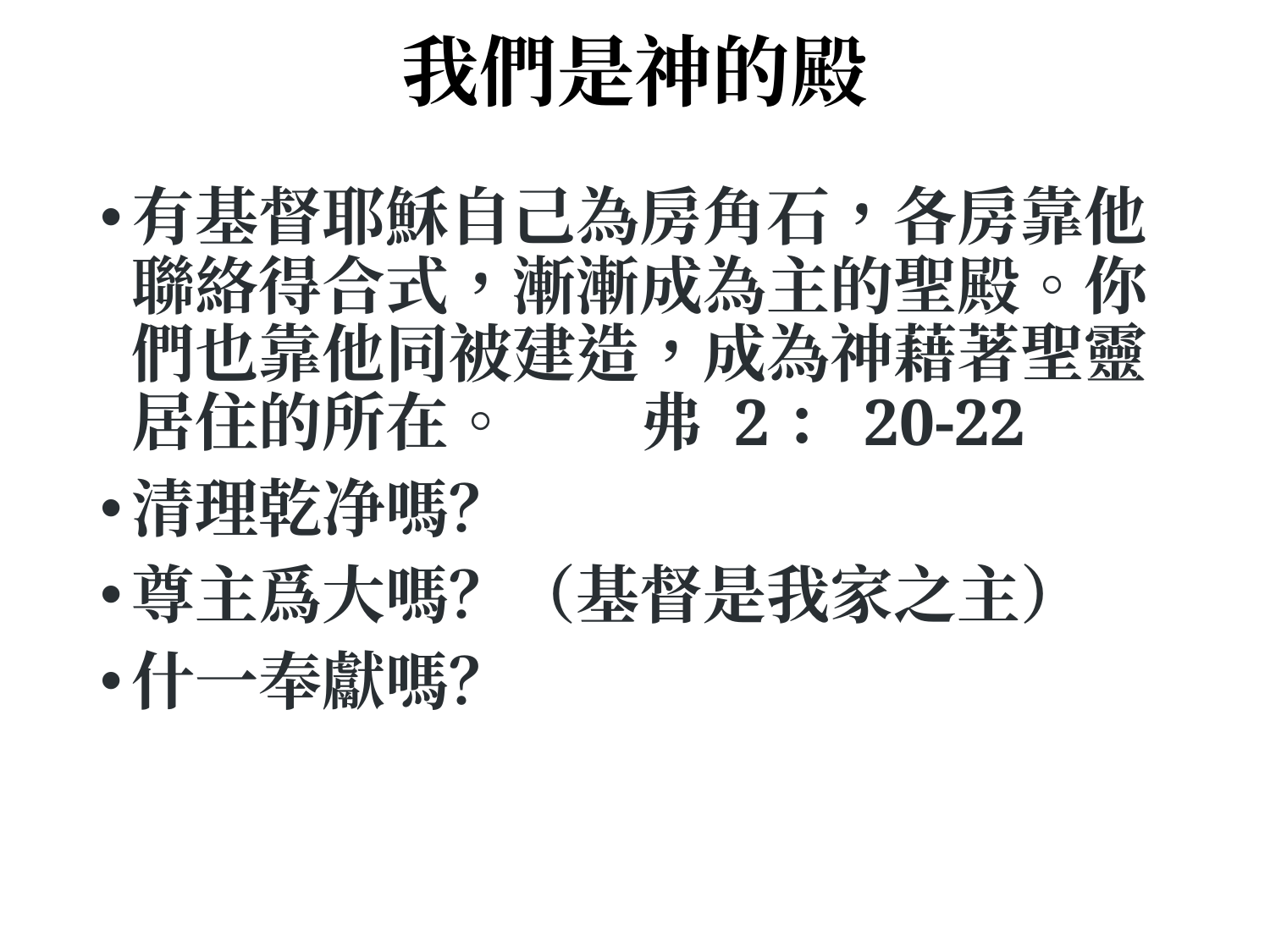

# 我們是神的殿
有基督耶穌自己為房角石，各房靠他聯絡得合式，漸漸成為主的聖殿。你們也靠他同被建造，成為神藉著聖靈居住的所在。 	弗 2：20-22
清理乾净嗎？
尊主爲大嗎？（基督是我家之主）
什一奉獻嗎？